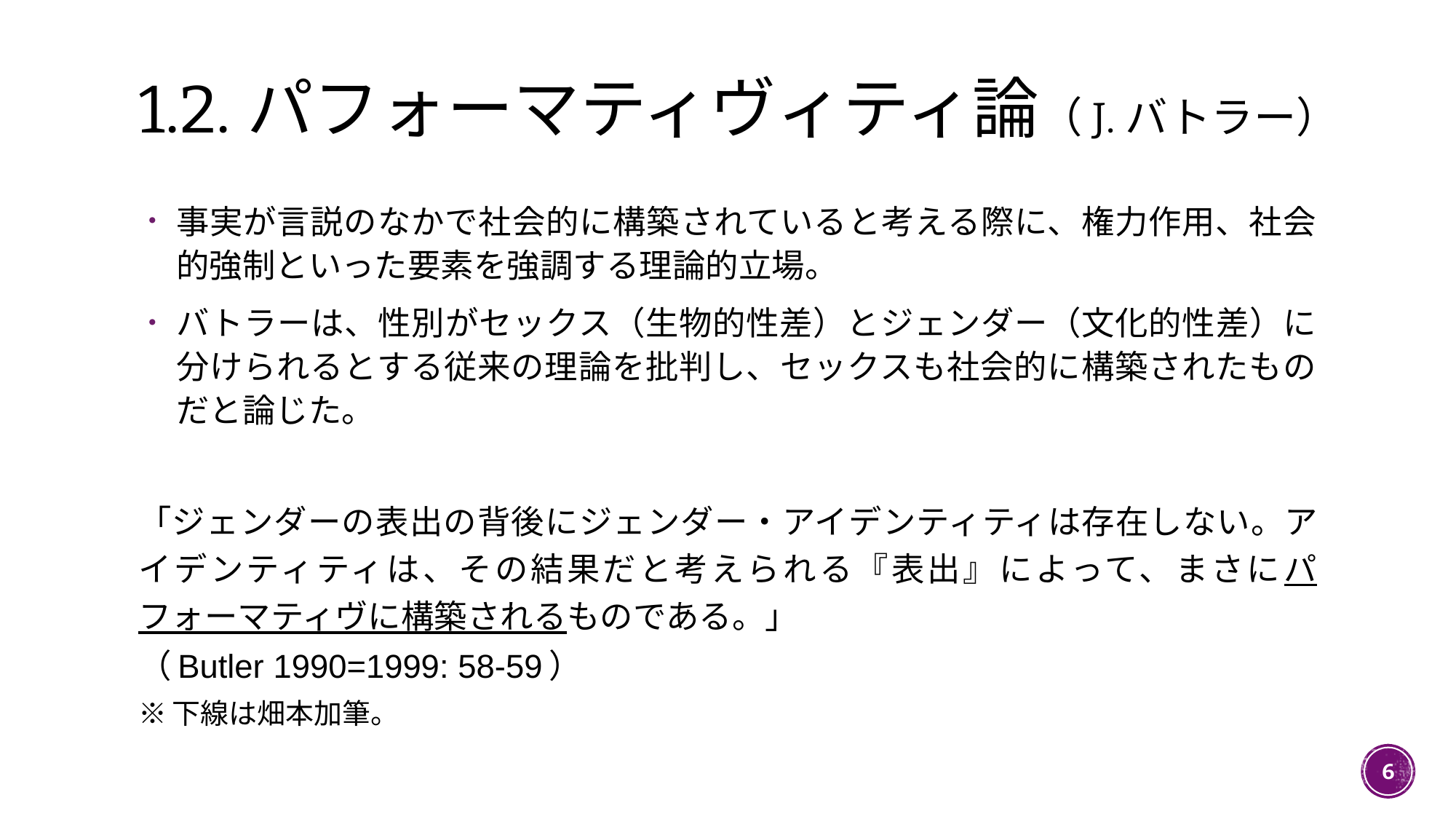

# 1.2.パフォーマティヴィティ論（J.バトラー）
事実が言説のなかで社会的に構築されていると考える際に、権力作用、社会的強制といった要素を強調する理論的立場。
バトラーは、性別がセックス（生物的性差）とジェンダー（文化的性差）に分けられるとする従来の理論を批判し、セックスも社会的に構築されたものだと論じた。

「ジェンダーの表出の背後にジェンダー・アイデンティティは存在しない。アイデンティティは、その結果だと考えられる『表出』によって、まさにパフォーマティヴに構築されるものである。」
（Butler 1990=1999: 58-59）
※下線は畑本加筆。
6